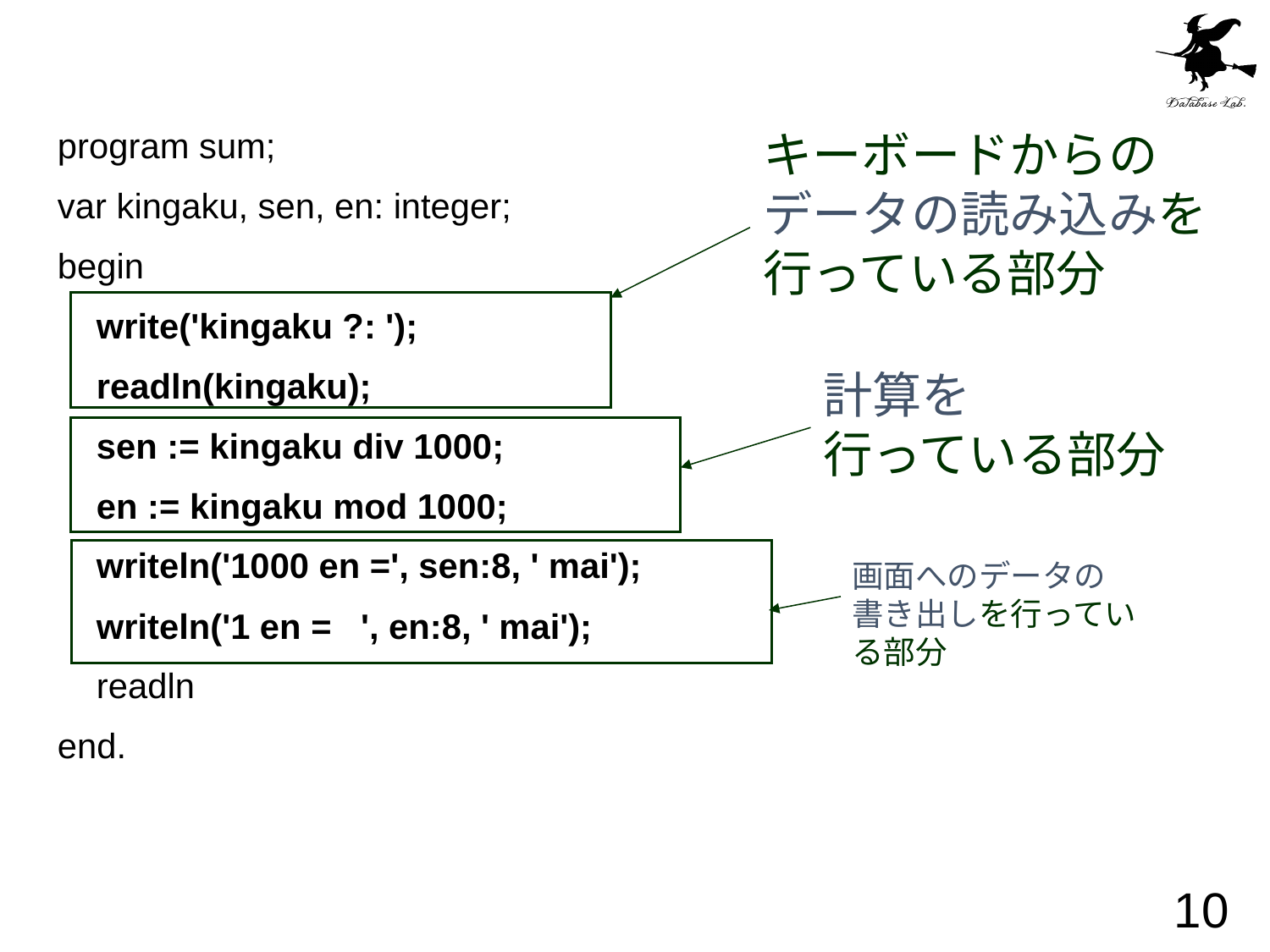

#
program sum;
var kingaku, sen, en: integer;
begin
    write('kingaku ?: ');
    readln(kingaku);
    sen := kingaku div 1000;
    en := kingaku mod 1000;
    writeln('1000 en =', sen:8, ' mai');
    writeln('1 en =   ', en:8, ' mai');
    readln
end.

キーボードからの
データの読み込みを
行っている部分

計算を
行っている部分

画面へのデータの
書き出しを行ってい
る部分

10